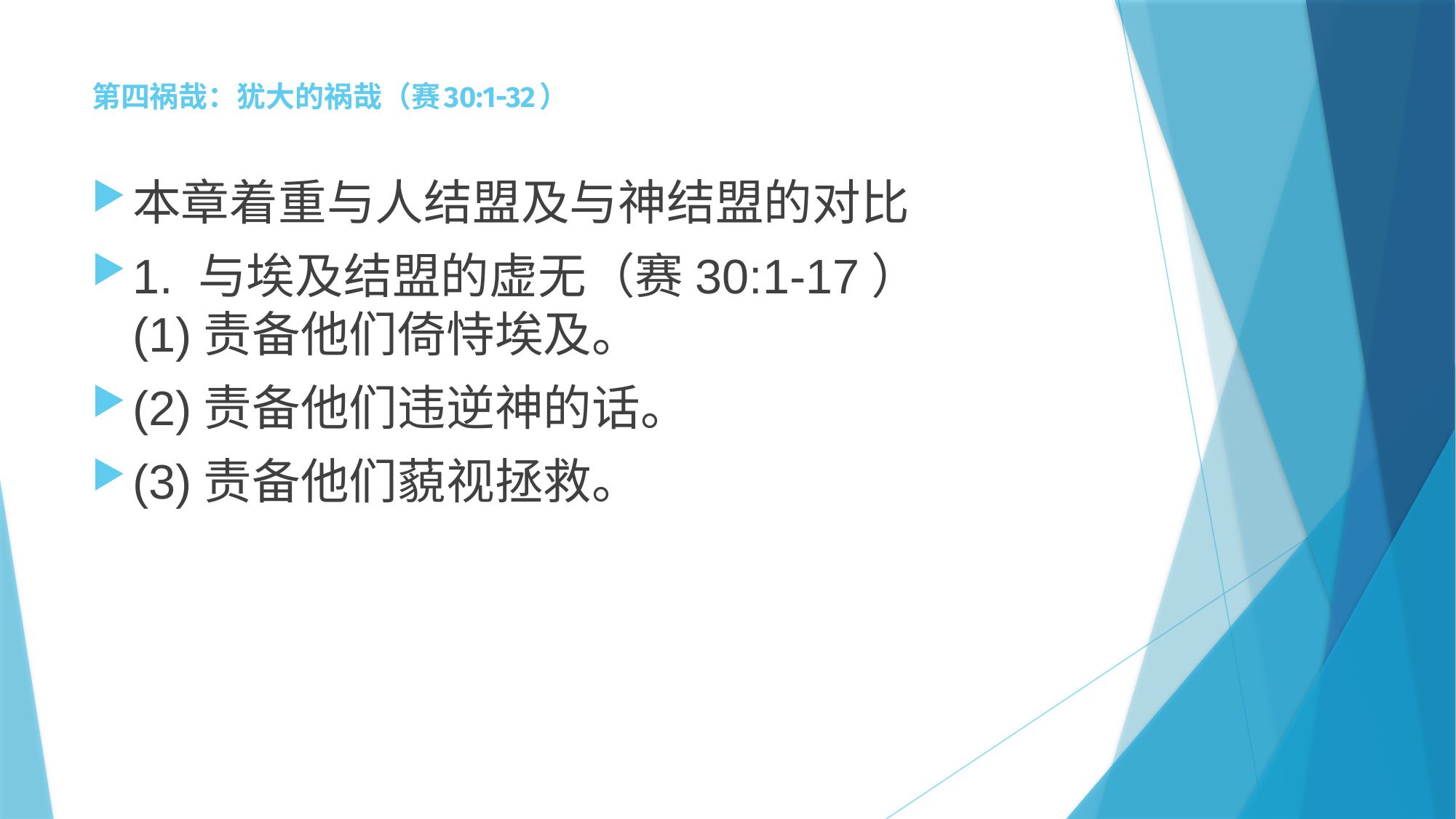

# 第四祸哉：犹大的祸哉（赛30:1-32）
本章着重与人结盟及与神结盟的对比
1. 与埃及结盟的虚无（赛30:1-17）
(1)责备他们倚恃埃及。
(2)责备他们违逆神的话。
(3)责备他们藐视拯救。